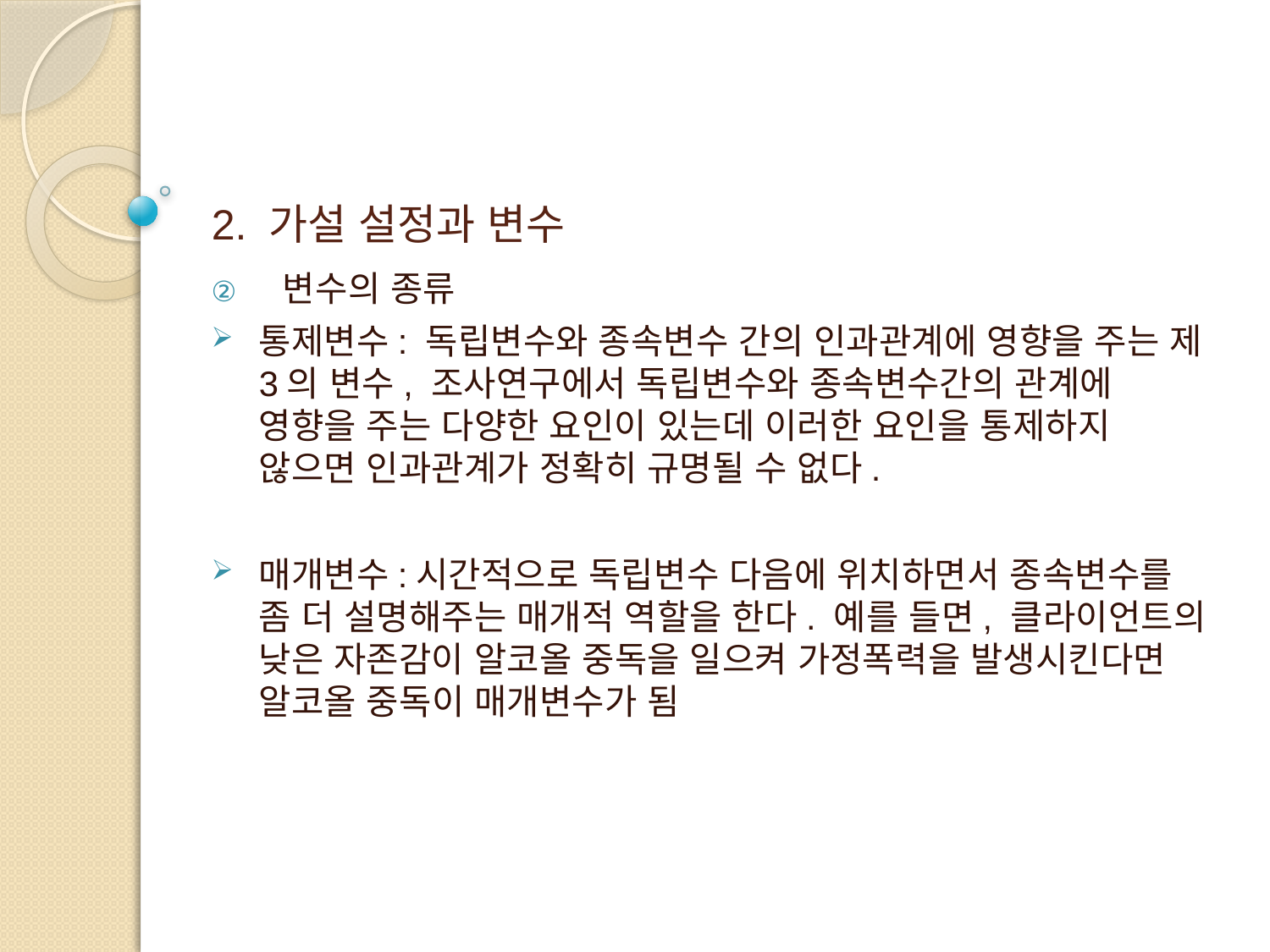

# 2. 가설 설정과 변수
변수의 종류
통제변수: 독립변수와 종속변수 간의 인과관계에 영향을 주는 제 3의 변수, 조사연구에서 독립변수와 종속변수간의 관계에 영향을 주는 다양한 요인이 있는데 이러한 요인을 통제하지 않으면 인과관계가 정확히 규명될 수 없다.

매개변수:시간적으로 독립변수 다음에 위치하면서 종속변수를 좀 더 설명해주는 매개적 역할을 한다. 예를 들면, 클라이언트의 낮은 자존감이 알코올 중독을 일으켜 가정폭력을 발생시킨다면 알코올 중독이 매개변수가 됨